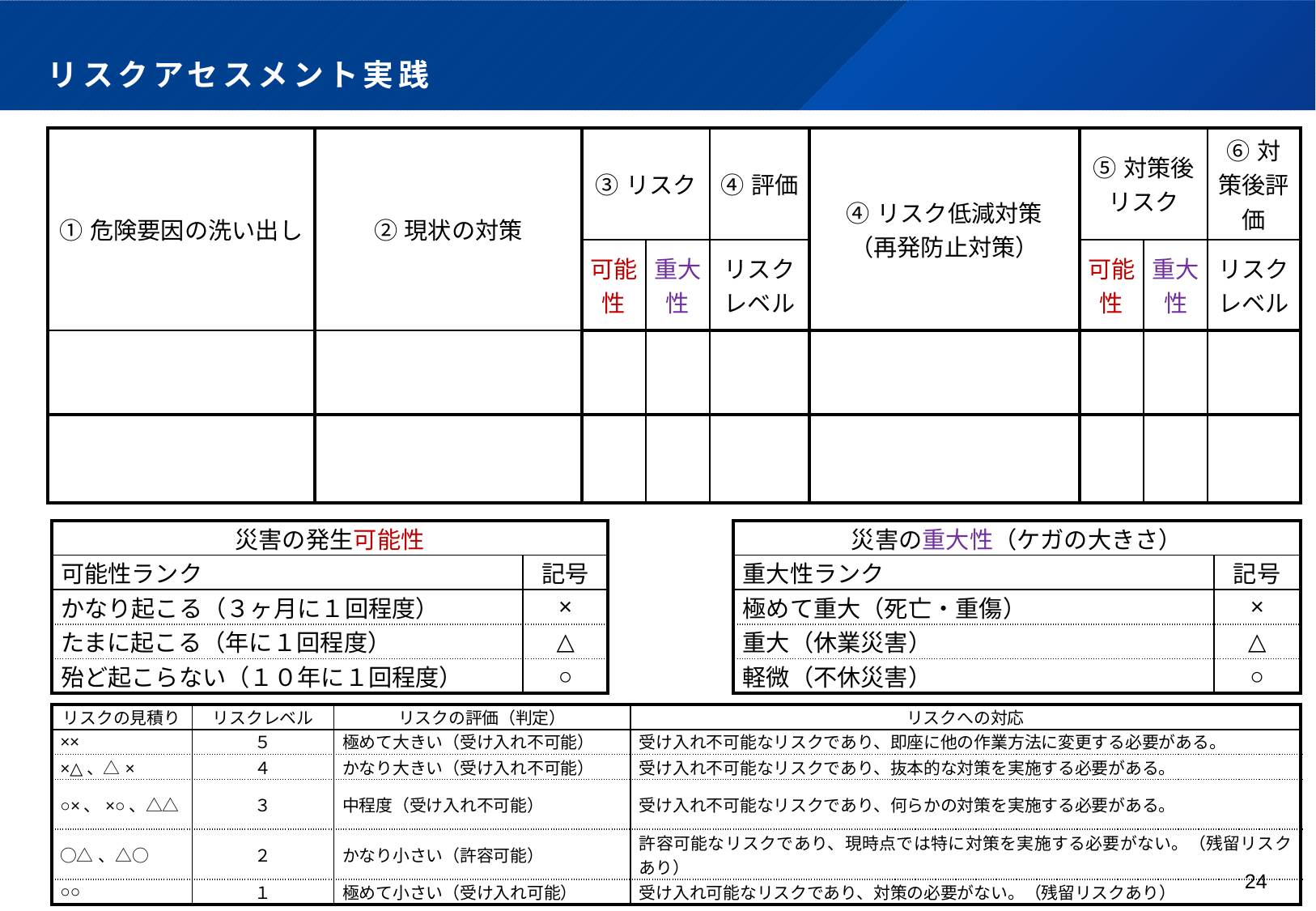

# リスクアセスメント実践
| ①危険要因の洗い出し | ②現状の対策 | ③リスク |  | ④評価 | ④リスク低減対策 （再発防止対策） | ⑤対策後リスク |  | ⑥対策後評価 |
| --- | --- | --- | --- | --- | --- | --- | --- | --- |
|  |  | 可能性 | 重大性 | リスクレベル |  | 可能性 | 重大性 | リスクレベル |
|  |  |  |  |  |  |  |  |  |
|  |  |  |  |  |  |  |  |  |
| 災害の発生可能性 |  |
| --- | --- |
| 可能性ランク | 記号 |
| かなり起こる（３ヶ月に１回程度） | × |
| たまに起こる（年に１回程度） | △ |
| 殆ど起こらない（１０年に１回程度） | ○ |
| 災害の重大性（ケガの大きさ） |  |
| --- | --- |
| 重大性ランク | 記号 |
| 極めて重大（死亡・重傷） | × |
| 重大（休業災害） | △ |
| 軽微（不休災害） | ○ |
| リスクの見積り | リスクレベル | リスクの評価（判定） | リスクへの対応 |
| --- | --- | --- | --- |
| ×× | ５ | 極めて大きい（受け入れ不可能） | 受け入れ不可能なリスクであり、即座に他の作業方法に変更する必要がある。 |
| ×△、△× | ４ | かなり大きい（受け入れ不可能） | 受け入れ不可能なリスクであり、抜本的な対策を実施する必要がある。 |
| ○×、×○、△△ | ３ | 中程度（受け入れ不可能） | 受け入れ不可能なリスクであり、何らかの対策を実施する必要がある。 |
| ○△、△○ | ２ | かなり小さい（許容可能） | 許容可能なリスクであり、現時点では特に対策を実施する必要がない。（残留リスクあり） |
| ○○ | １ | 極めて小さい（受け入れ可能） | 受け入れ可能なリスクであり、対策の必要がない。（残留リスクあり） |
24